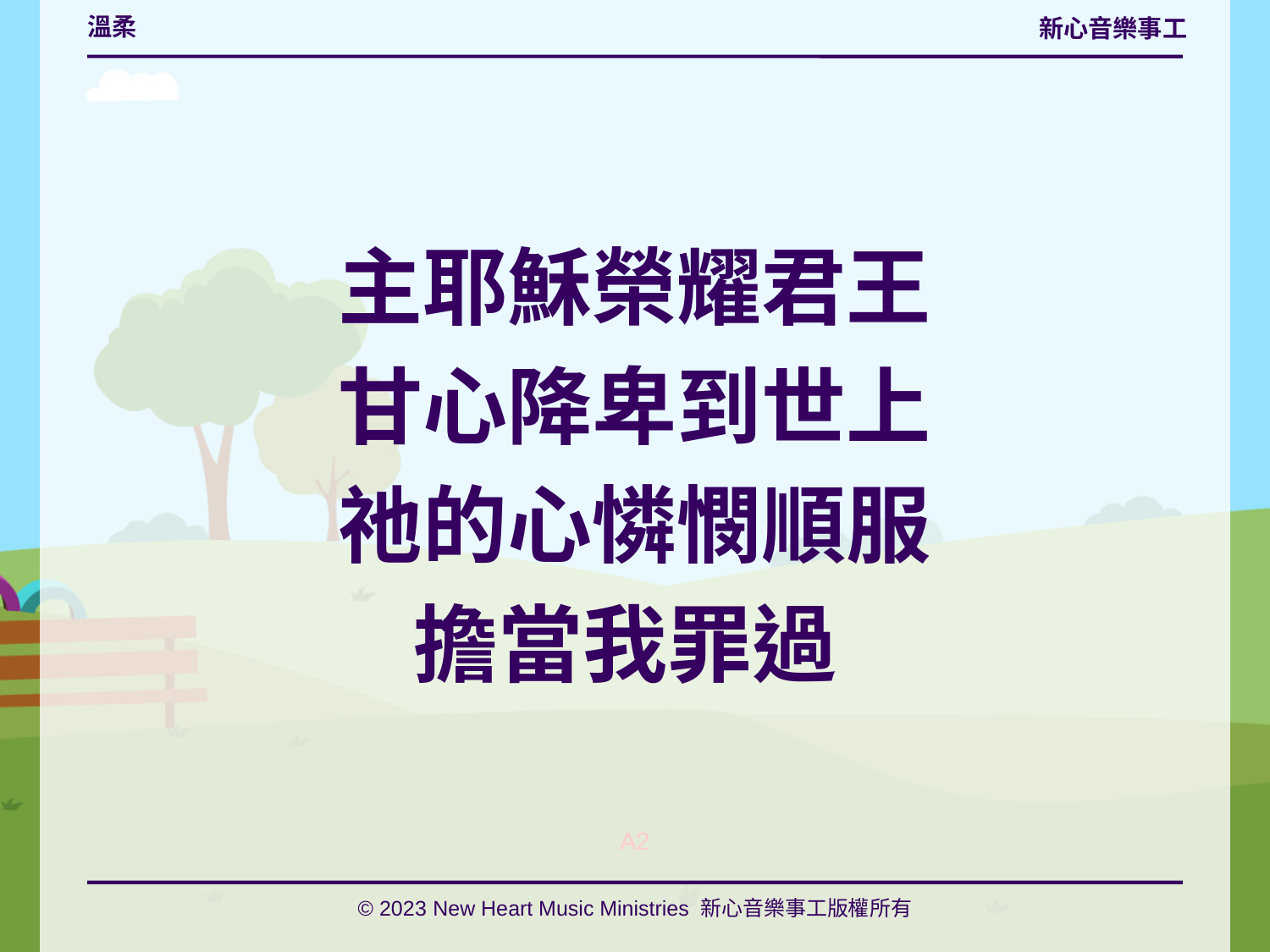

# 溫柔
主耶穌榮耀君王
甘心降卑到世上
祂的心憐憫順服
擔當我罪過
A2
© 2023 New Heart Music Ministries 新心音樂事工版權所有